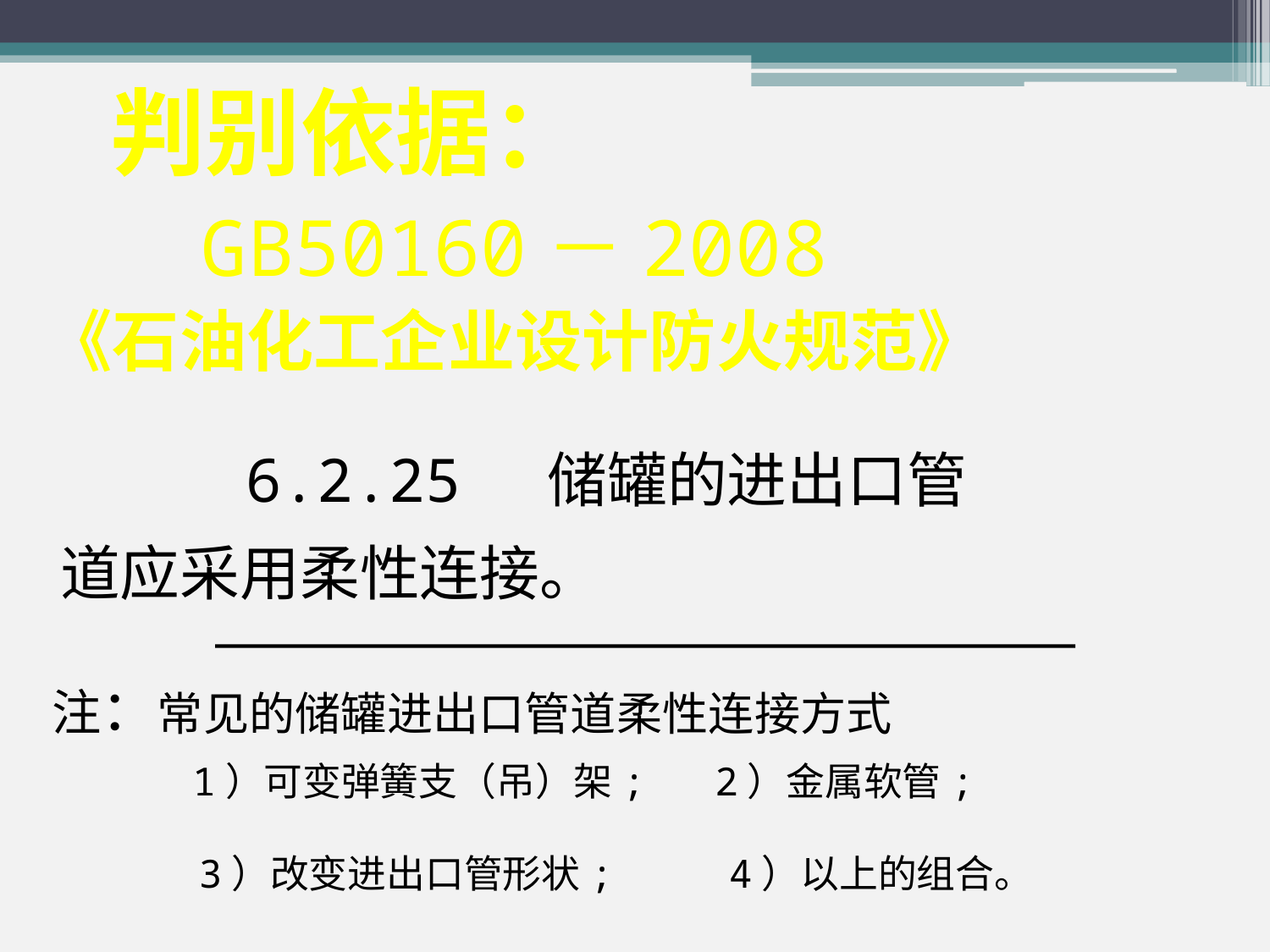

判别依据：
GB50160－2008
《石油化工企业设计防火规范》

     6.2.25  储罐的进出口管道应采用柔性连接。

  注：常见的储罐进出口管道柔性连接方式
     1）可变弹簧支（吊）架;   2）金属软管;
        3）改变进出口管形状;     4）以上的组合。